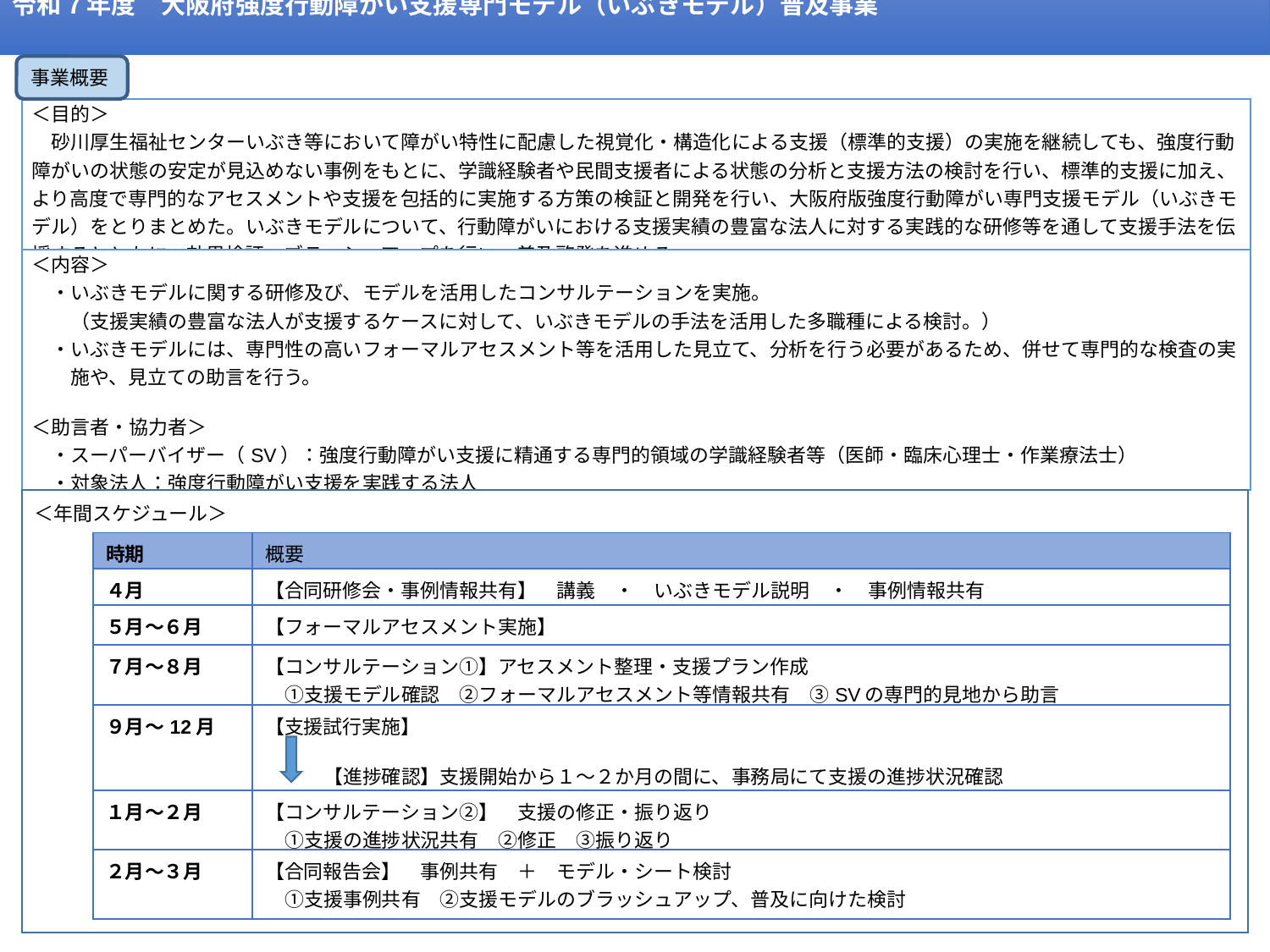

令和７年度　大阪府強度行動障がい支援専門モデル（いぶきモデル）普及事業
事業概要
| ＜目的＞ 　砂川厚生福祉センターいぶき等において障がい特性に配慮した視覚化・構造化による支援（標準的支援）の実施を継続しても、強度行動障がいの状態の安定が見込めない事例をもとに、学識経験者や民間支援者による状態の分析と支援方法の検討を行い、標準的支援に加え、より高度で専門的なアセスメントや支援を包括的に実施する方策の検証と開発を行い、大阪府版強度行動障がい専門支援モデル（いぶきモデル）をとりまとめた。いぶきモデルについて、行動障がいにおける支援実績の豊富な法人に対する実践的な研修等を通して支援手法を伝授するとともに、効果検証、ブラッシュアップを行い、普及啓発を進める。 |
| --- |
| ＜内容＞ 　・いぶきモデルに関する研修及び、モデルを活用したコンサルテーションを実施。 　　（支援実績の豊富な法人が支援するケースに対して、いぶきモデルの手法を活用した多職種による検討。） 　・いぶきモデルには、専門性の高いフォーマルアセスメント等を活用した見立て、分析を行う必要があるため、併せて専門的な検査の実 　　施や、見立ての助言を行う。 ＜助言者・協力者＞ 　・スーパーバイザー（SV）：強度行動障がい支援に精通する専門的領域の学識経験者等（医師・臨床心理士・作業療法士） 　・対象法人：強度行動障がい支援を実践する法人 　・オブザーバー：大阪府障がい者自立相談支援センター　　　　　　　　　　　　　　　　　　等 |
＜年間スケジュール＞

| 時期 | 概要 |
| --- | --- |
| ４月 | 【合同研修会・事例情報共有】　講義　・　いぶきモデル説明　・　事例情報共有 |
| ５月～６月 | 【フォーマルアセスメント実施】 |
| ７月～８月 | 【コンサルテーション①】アセスメント整理・支援プラン作成 　①支援モデル確認　②フォーマルアセスメント等情報共有　③SVの専門的見地から助言 |
| ９月～12月 | 【支援試行実施】 　　　【進捗確認】支援開始から１～２か月の間に、事務局にて支援の進捗状況確認 |
| １月～２月 | 【コンサルテーション②】　支援の修正・振り返り 　①支援の進捗状況共有　②修正　③振り返り |
| ２月～３月 | 【合同報告会】　事例共有　＋　モデル・シート検討 　①支援事例共有　②支援モデルのブラッシュアップ、普及に向けた検討 |